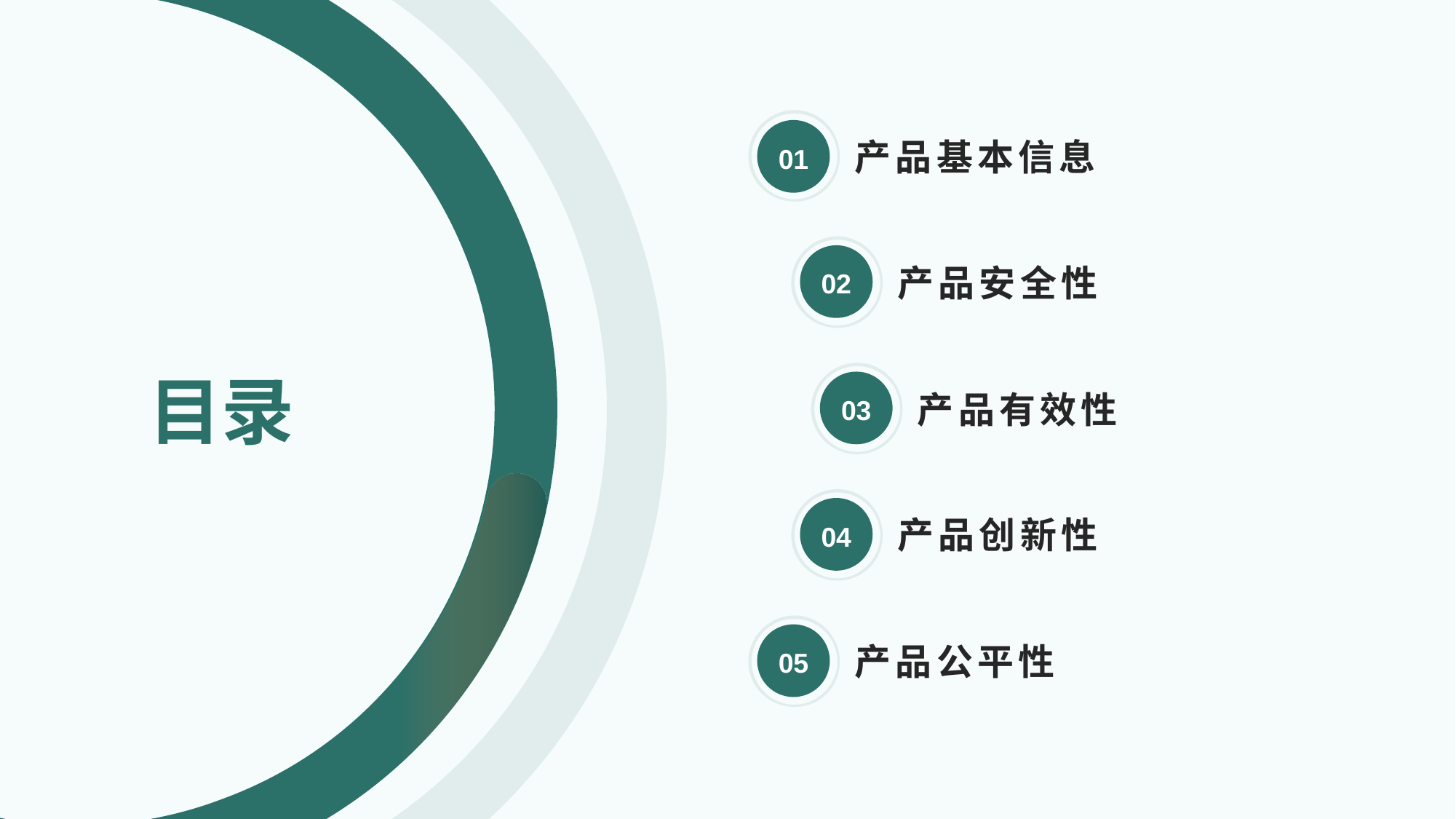

01
产品基本信息

02
产品安全性
# 目录

03
产品有效性

04
产品创新性

05
产品公平性